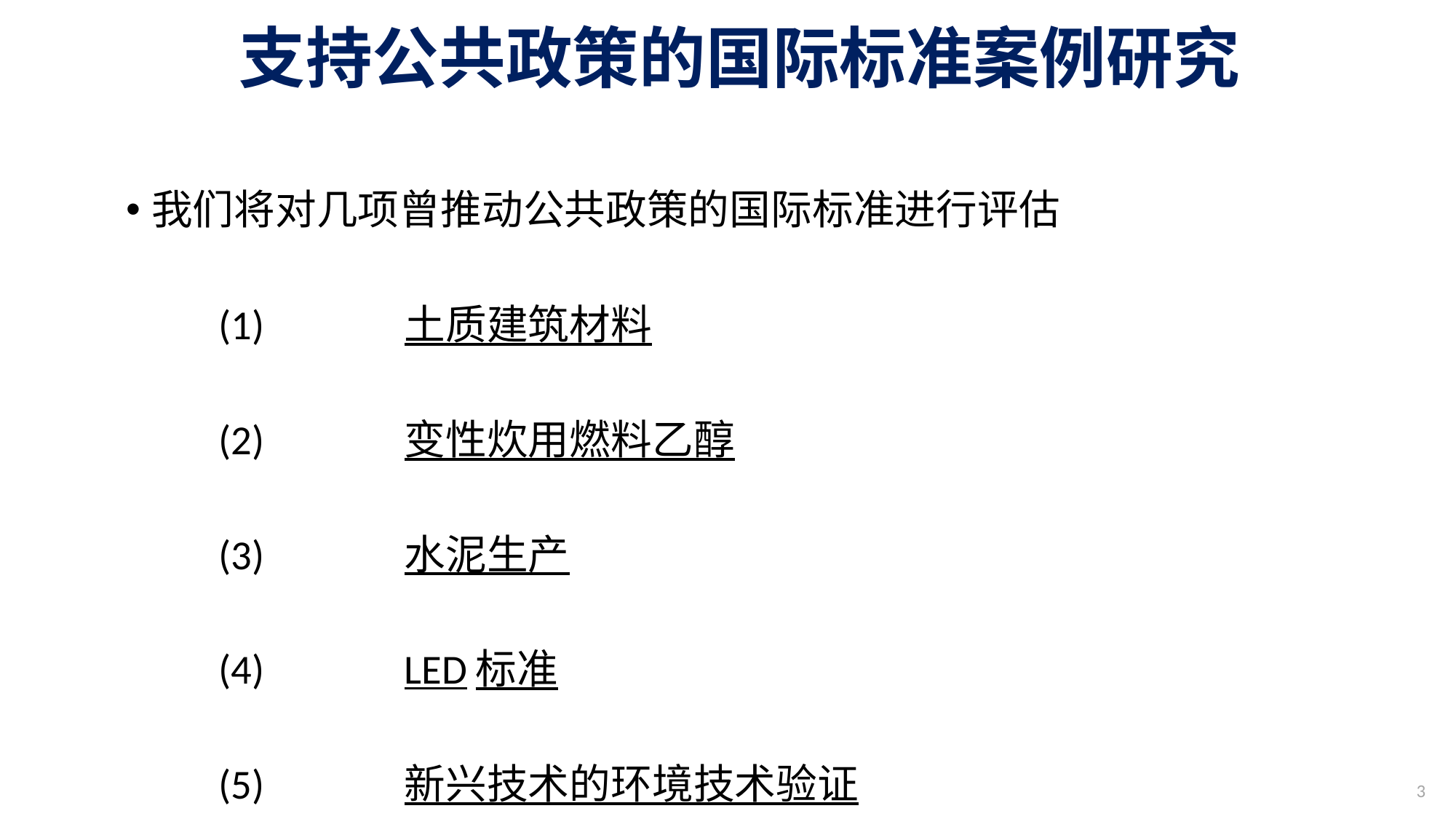

# 支持公共政策的国际标准案例研究

我们将对几项曾推动公共政策的国际标准进行评估

	(1)		土质建筑材料

	(2)		变性炊用燃料乙醇

	(3)		水泥生产

	(4)		LED标准

	(5)		新兴技术的环境技术验证
3